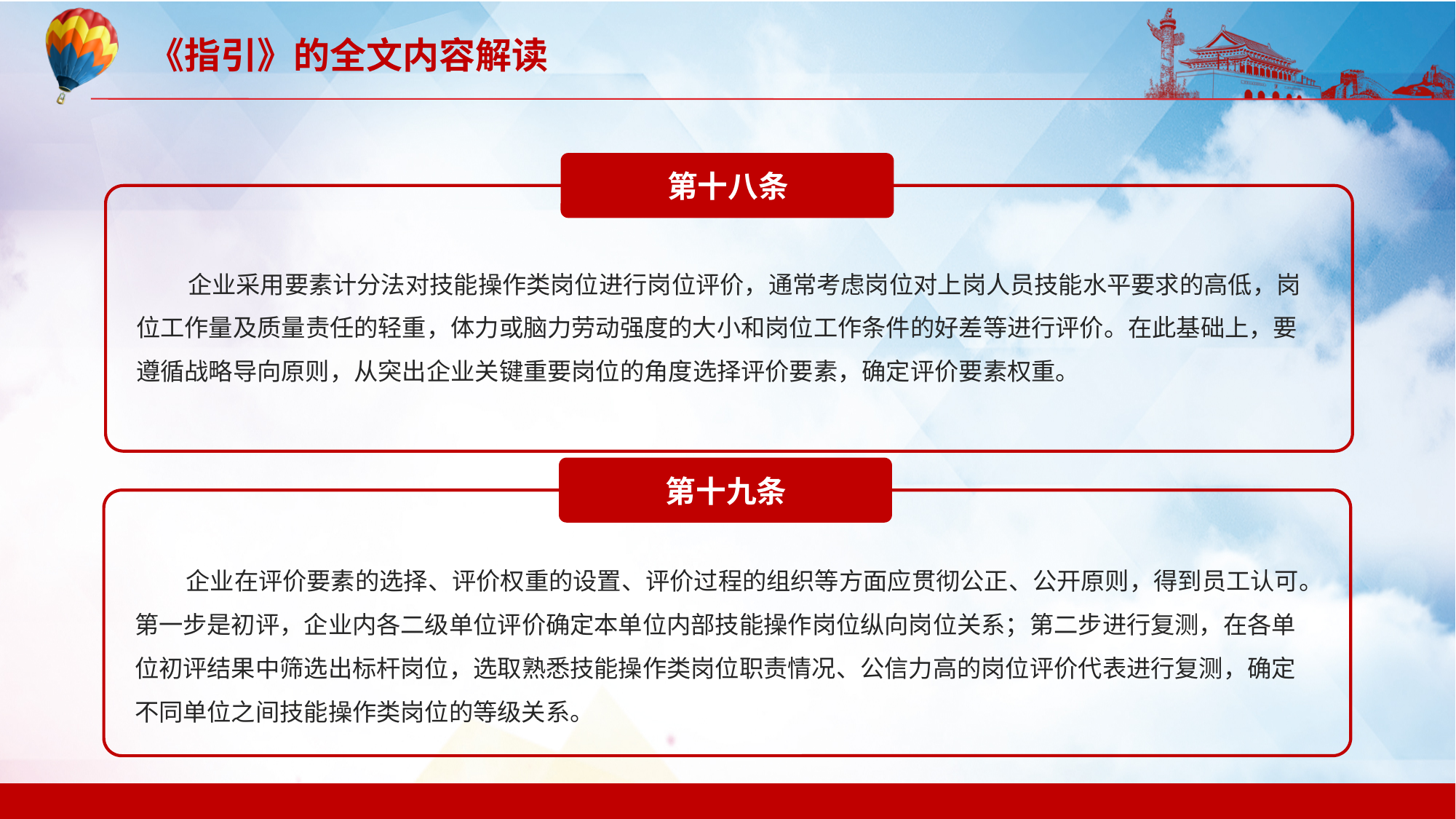

第十八条

企业采用要素计分法对技能操作类岗位进行岗位评价，通常考虑岗位对上岗人员技能水平要求的高低，岗位工作量及质量责任的轻重，体力或脑力劳动强度的大小和岗位工作条件的好差等进行评价。在此基础上，要遵循战略导向原则，从突出企业关键重要岗位的角度选择评价要素，确定评价要素权重。

第十九条

企业在评价要素的选择、评价权重的设置、评价过程的组织等方面应贯彻公正、公开原则，得到员工认可。第一步是初评，企业内各二级单位评价确定本单位内部技能操作岗位纵向岗位关系；第二步进行复测，在各单位初评结果中筛选出标杆岗位，选取熟悉技能操作类岗位职责情况、公信力高的岗位评价代表进行复测，确定不同单位之间技能操作类岗位的等级关系。